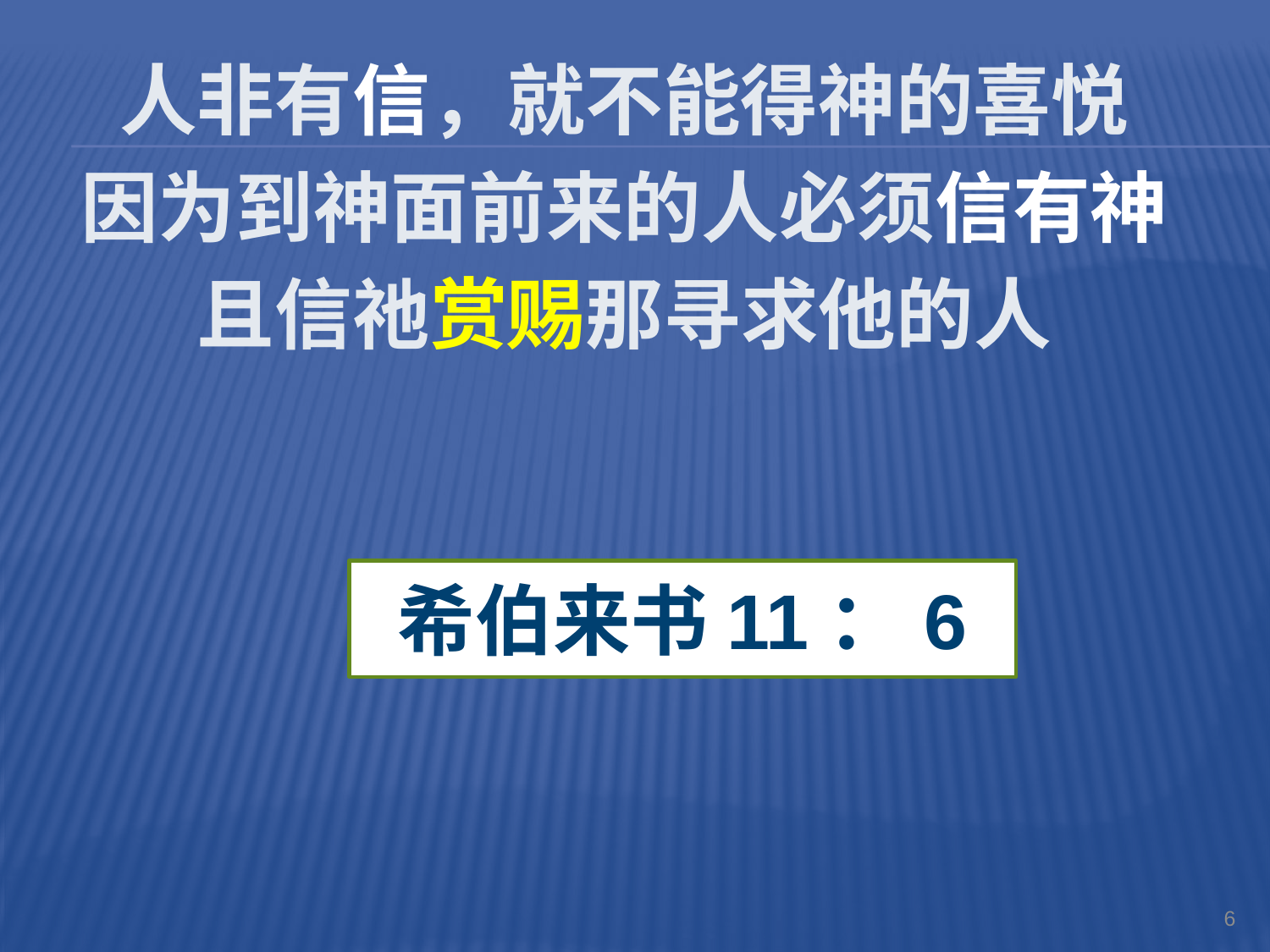

人非有信，就不能得神的喜悦
因为到神面前来的人必须信有神
且信祂赏赐那寻求他的人
# 希伯来书11：6
6